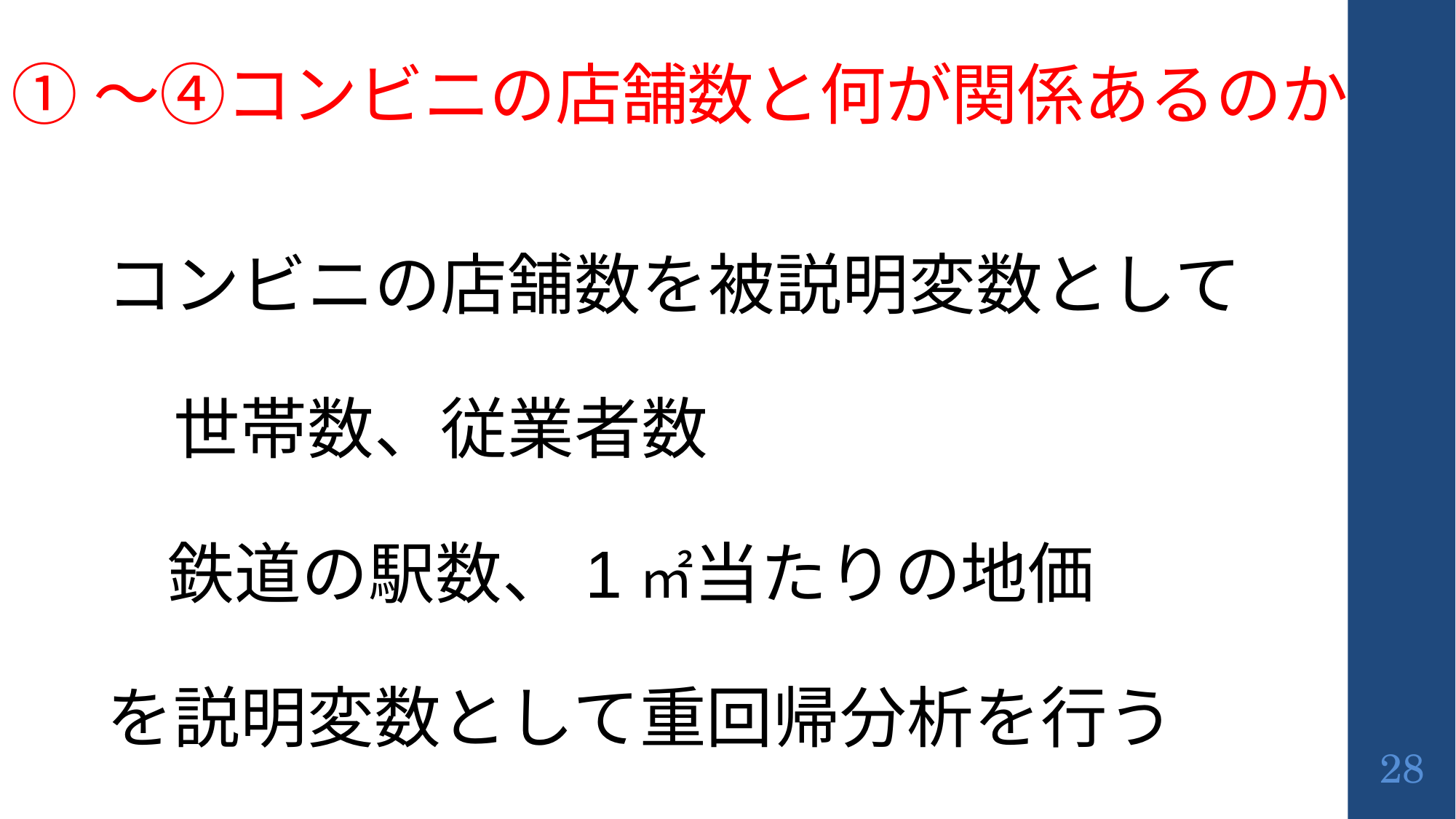

# ①～④コンビニの店舗数と何が関係あるのか
コンビニの店舗数を被説明変数として
　世帯数、従業者数
   鉄道の駅数、1㎡当たりの地価
を説明変数として重回帰分析を行う
28